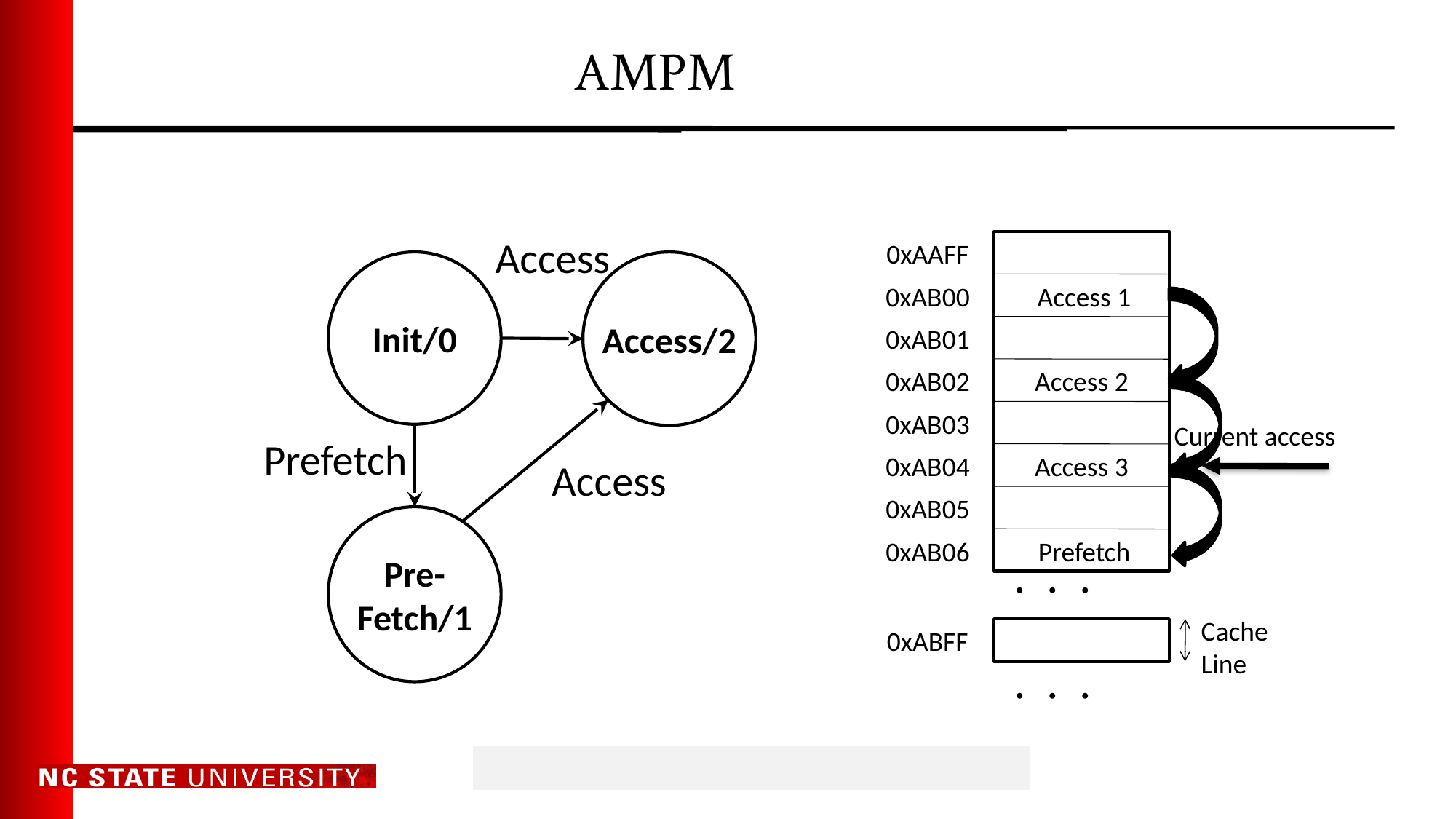

# AMPM

Access
0xAAFF

Init/0
Access/2
0xAB00
Access 1

0xAB01
0xAB02
Access 2

0xAB03
Current access
Prefetch
0xAB04
Access 3
Access

0xAB05
Pre-
Fetch/1
0xAB06
Prefetch
・・・
Cache Line
0xABFF

・・・